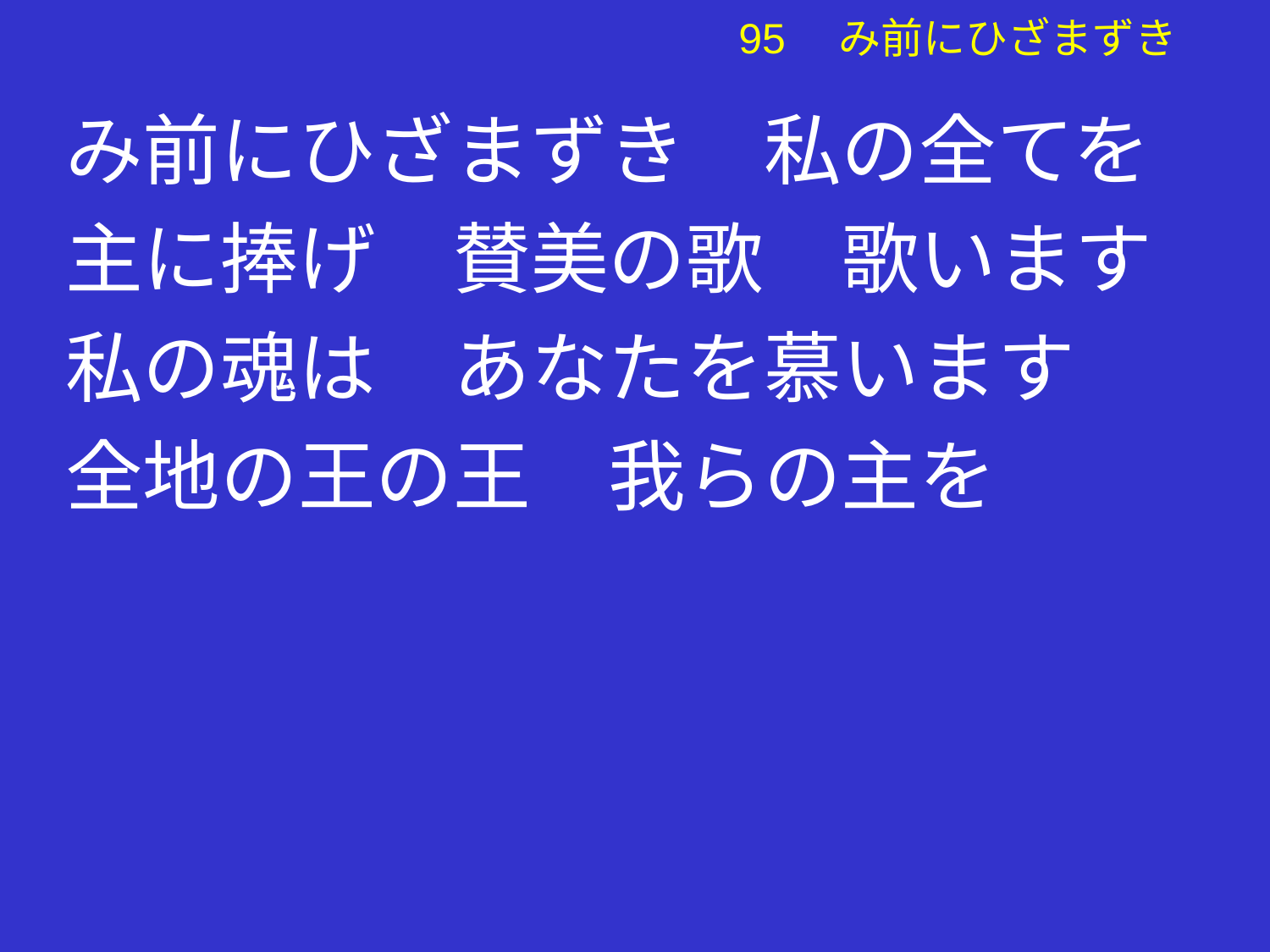

み前にひざまずき　私の全てを
主に捧げ　賛美の歌　歌います
私の魂は　あなたを慕います
全地の王の王　我らの主を
# 95　み前にひざまずき